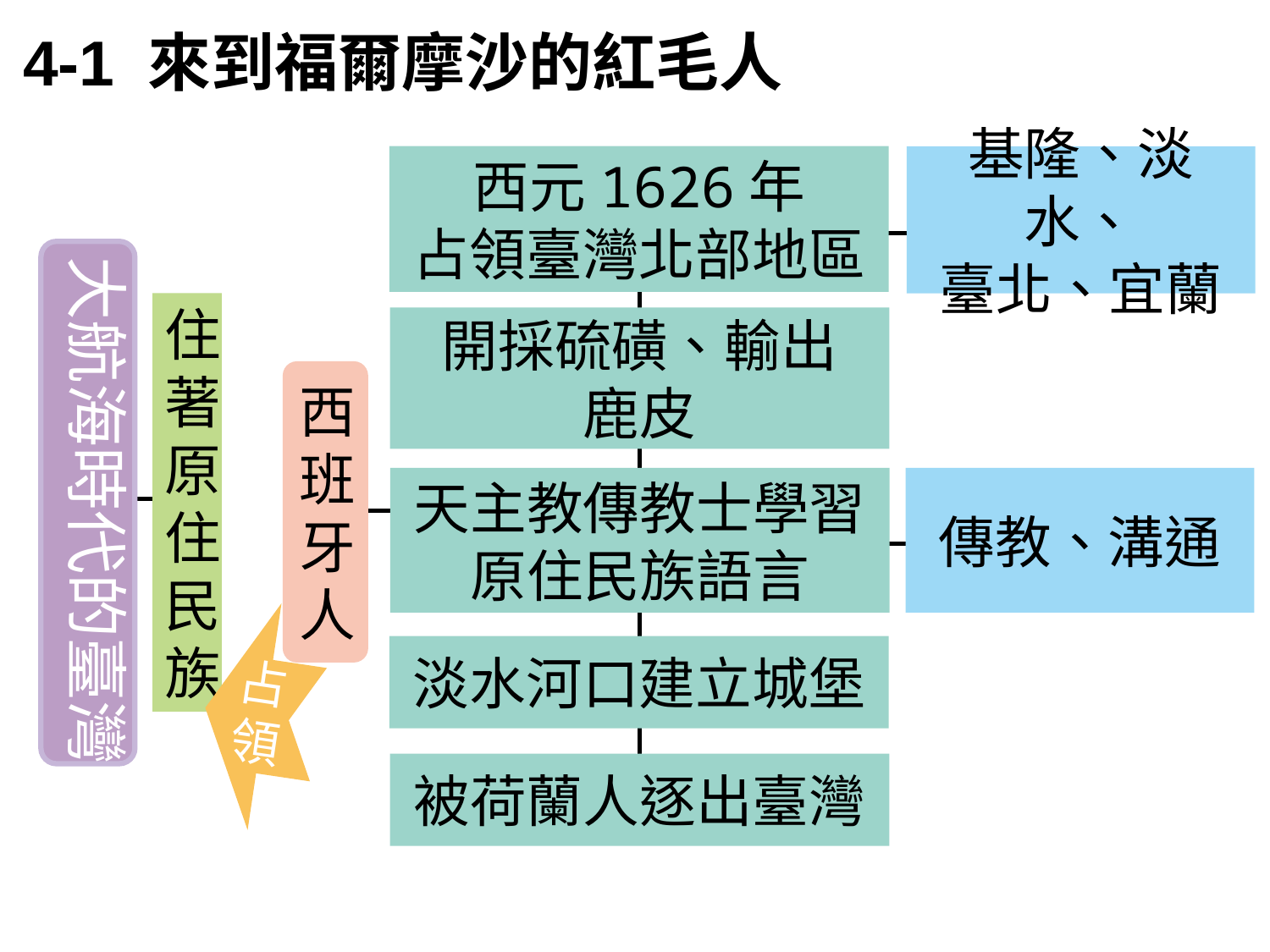

4-1 來到福爾摩沙的紅毛人
西元1626年
占領臺灣北部地區
基隆、淡水、
臺北、宜蘭

大航海時代的臺灣
住著原住民族
開採硫磺、輸出
鹿皮

西班牙人

天主教傳教士學習
原住民族語言
傳教、溝通

占
領
淡水河口建立城堡
被荷蘭人逐出臺灣